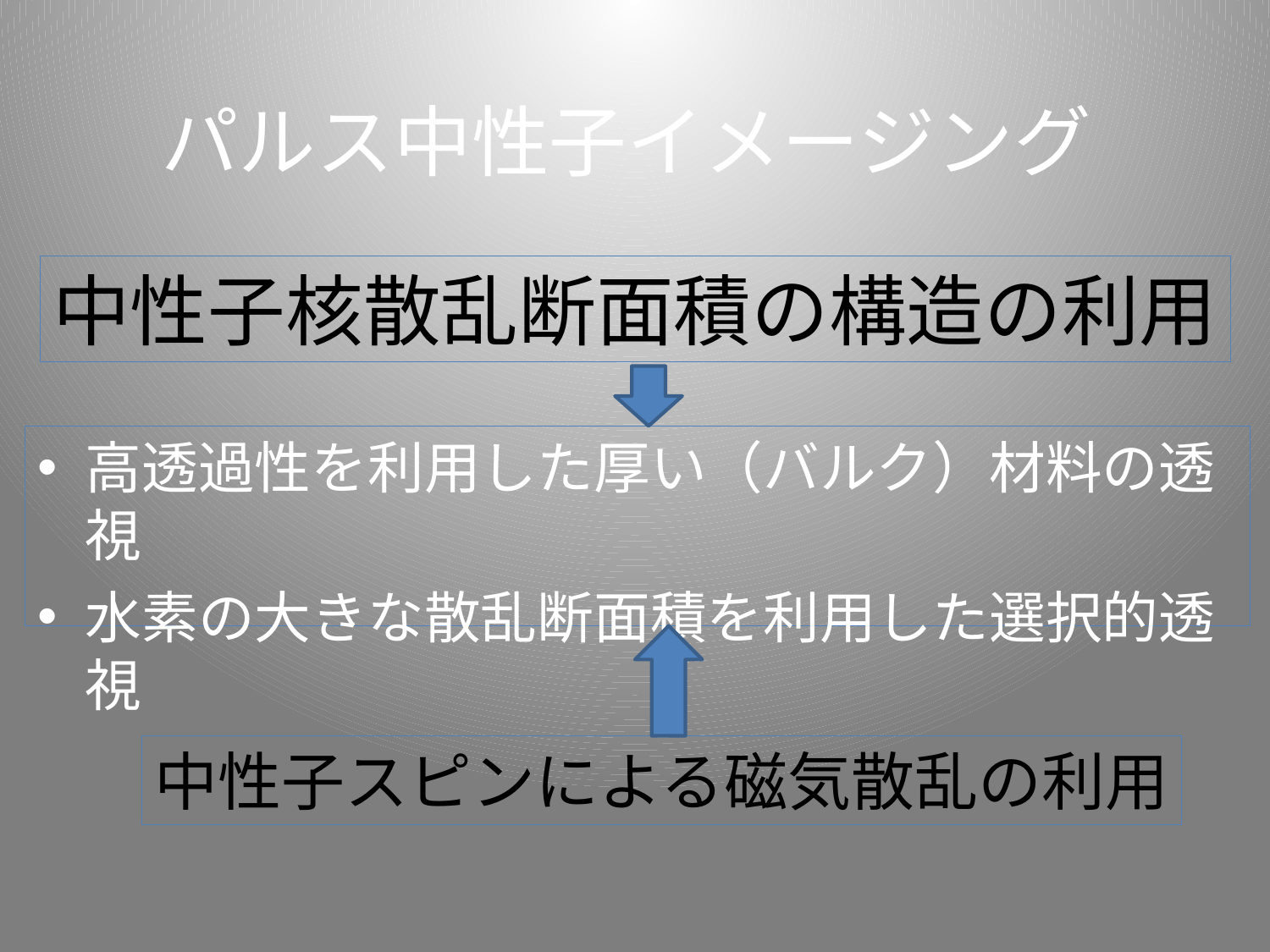

# パルス中性子イメージング
中性子核散乱断面積の構造の利用

高透過性を利用した厚い（バルク）材料の透視
水素の大きな散乱断面積を利用した選択的透視

中性子スピンによる磁気散乱の利用